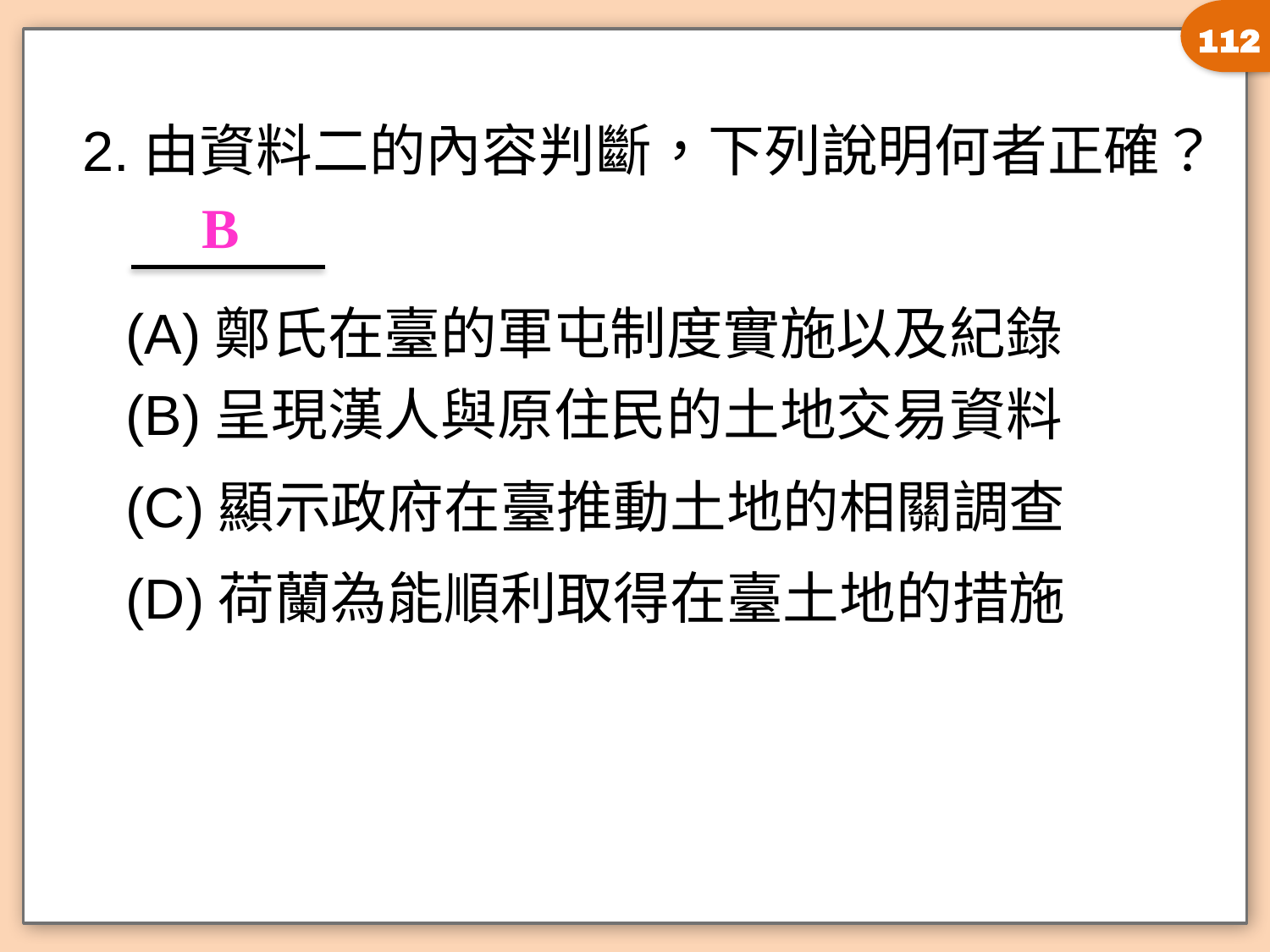

112
2.由資料二的內容判斷，下列說明何者正確？

(A)鄭氏在臺的軍屯制度實施以及紀錄
(B)呈現漢人與原住民的土地交易資料
(C)顯示政府在臺推動土地的相關調查
(D)荷蘭為能順利取得在臺土地的措施
B